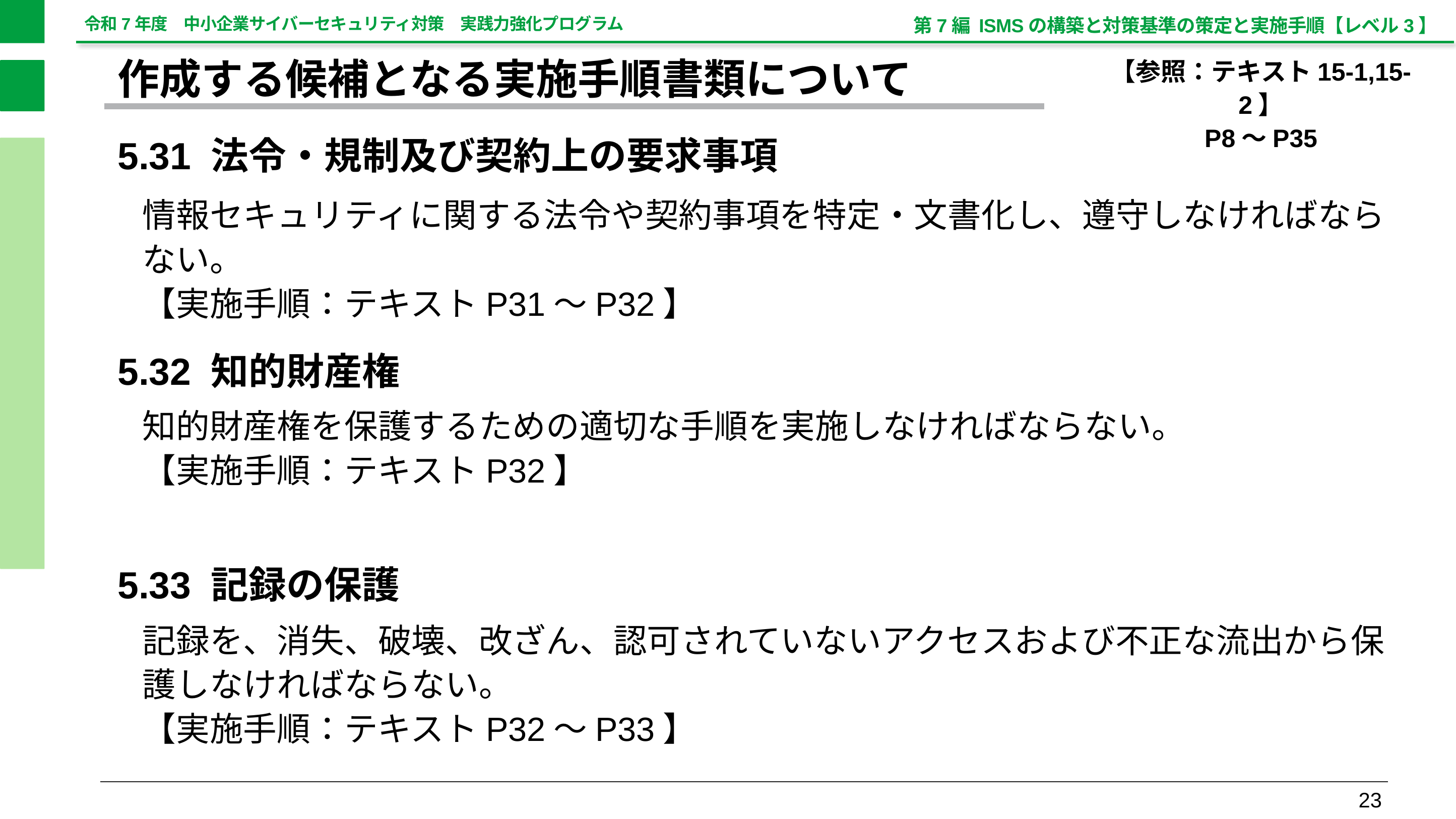

第7編 ISMSの構築と対策基準の策定と実施手順【レベル3】
【参照：テキスト15-1,15-2】
P8～P35
作成する候補となる実施手順書類について
5.31 法令・規制及び契約上の要求事項
情報セキュリティに関する法令や契約事項を特定・文書化し、遵守しなければならない。
【実施手順：テキストP31～P32】
5.32 知的財産権
知的財産権を保護するための適切な手順を実施しなければならない。
【実施手順：テキストP32】
5.33 記録の保護
記録を、消失、破壊、改ざん、認可されていないアクセスおよび不正な流出から保護しなければならない。
【実施手順：テキストP32～P33】